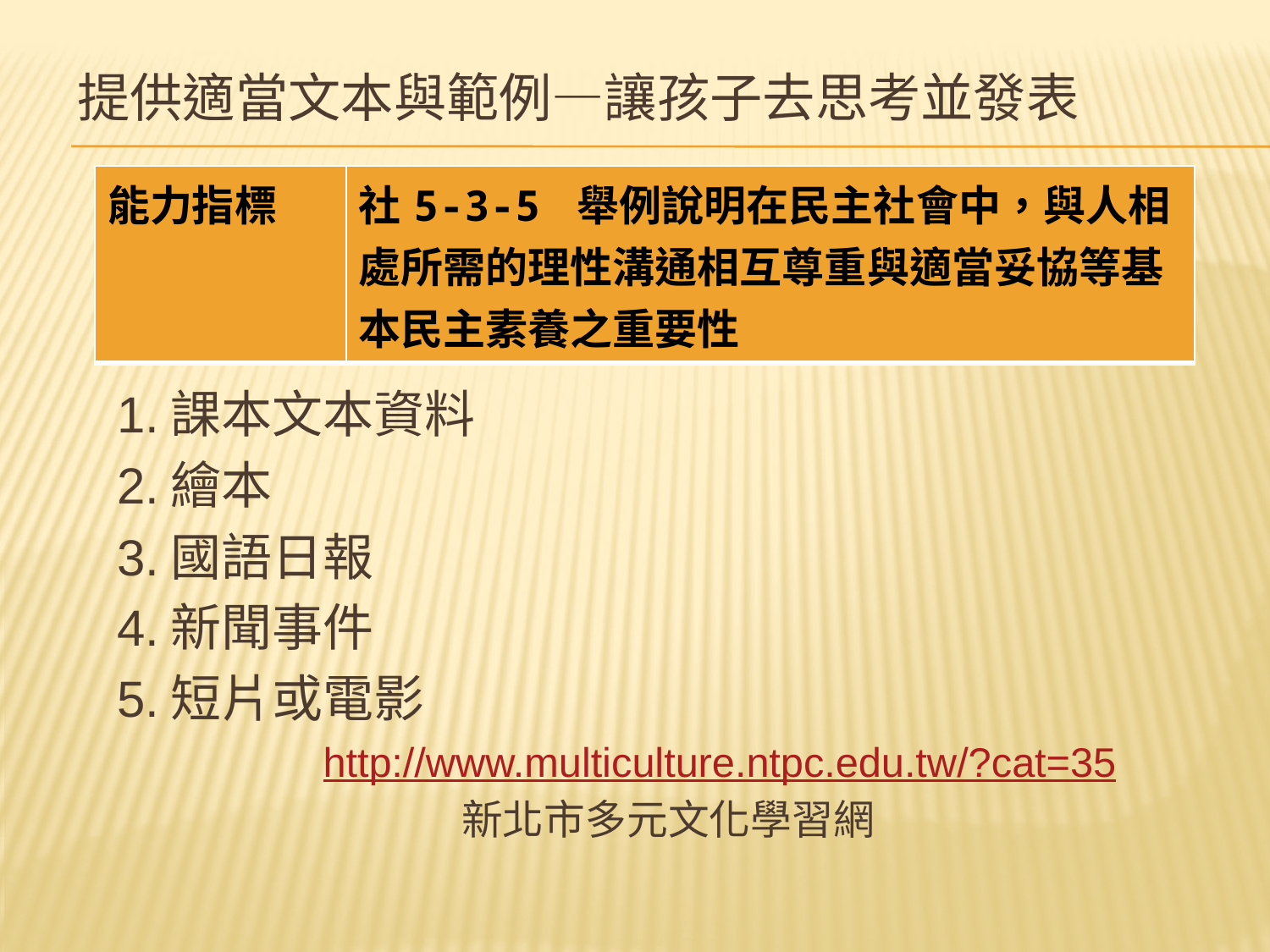

# 提供適當文本與範例—讓孩子去思考並發表
| 能力指標 | 社5-3-5 舉例說明在民主社會中，與人相處所需的理性溝通相互尊重與適當妥協等基本民主素養之重要性 |  |  |  |  |
| --- | --- | --- | --- | --- | --- |
1.課本文本資料
2.繪本
3.國語日報
4.新聞事件
5.短片或電影
                  http://www.multiculture.ntpc.edu.tw/?cat=35
                                    新北市多元文化學習網